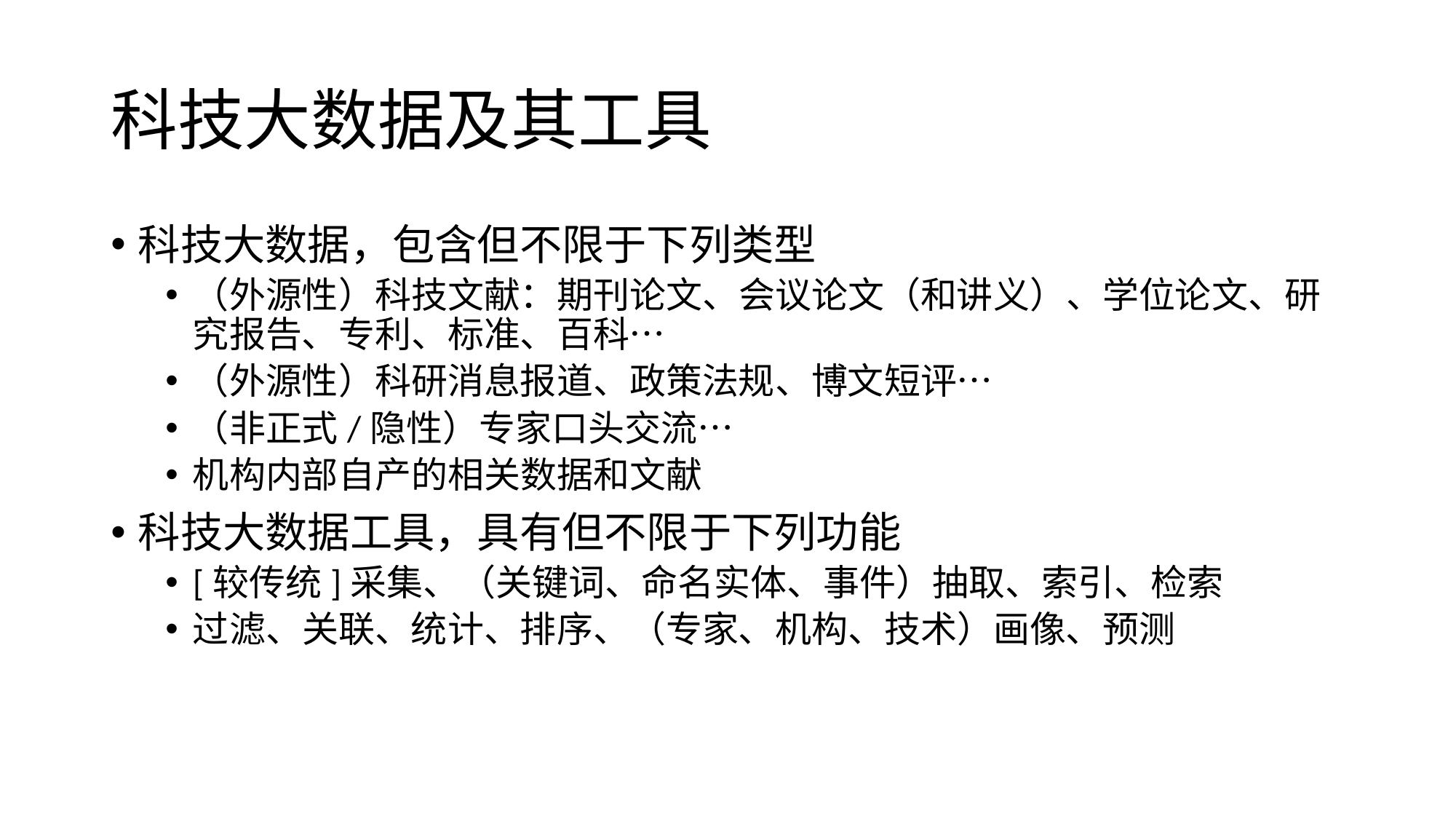

# 科技大数据及其工具
科技大数据，包含但不限于下列类型
（外源性）科技文献：期刊论文、会议论文（和讲义）、学位论文、研究报告、专利、标准、百科…
（外源性）科研消息报道、政策法规、博文短评…
（非正式/隐性）专家口头交流…
机构内部自产的相关数据和文献
科技大数据工具，具有但不限于下列功能
[较传统]采集、（关键词、命名实体、事件）抽取、索引、检索
过滤、关联、统计、排序、（专家、机构、技术）画像、预测